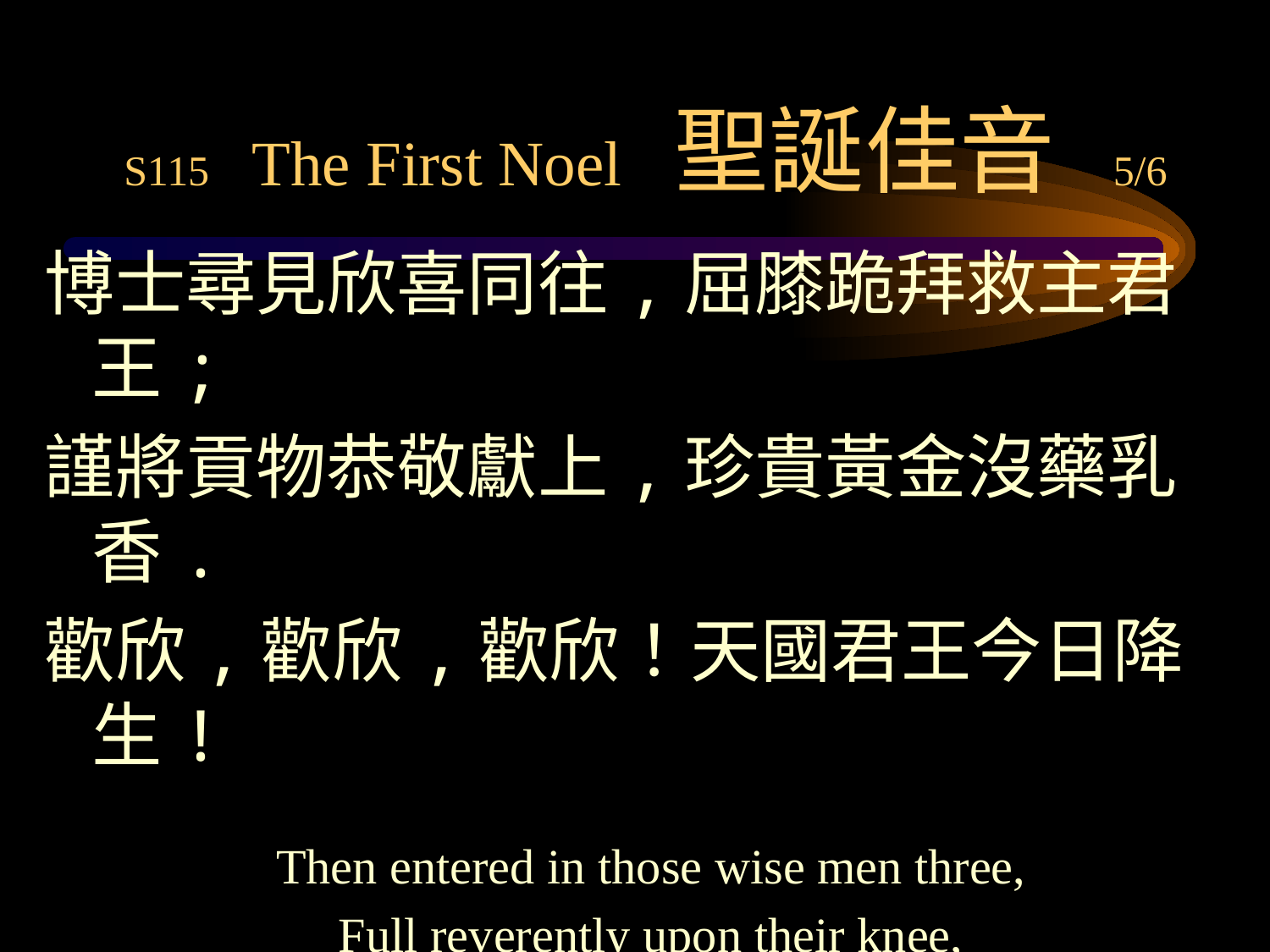

# S115    The First Noel   聖誕佳音     5/6
博士尋見欣喜同往,屈膝跪拜救主君王;
謹將貢物恭敬獻上,珍貴黃金沒藥乳香.
歡欣,歡欣,歡欣！天國君王今日降生!

Then entered in those wise men three,
Full reverently upon their knee,
And offered there, in His presence.
Their gold and Myrrh and frank incense.
Noel! Noel! Noel! Noel! Born is the King of Israel!